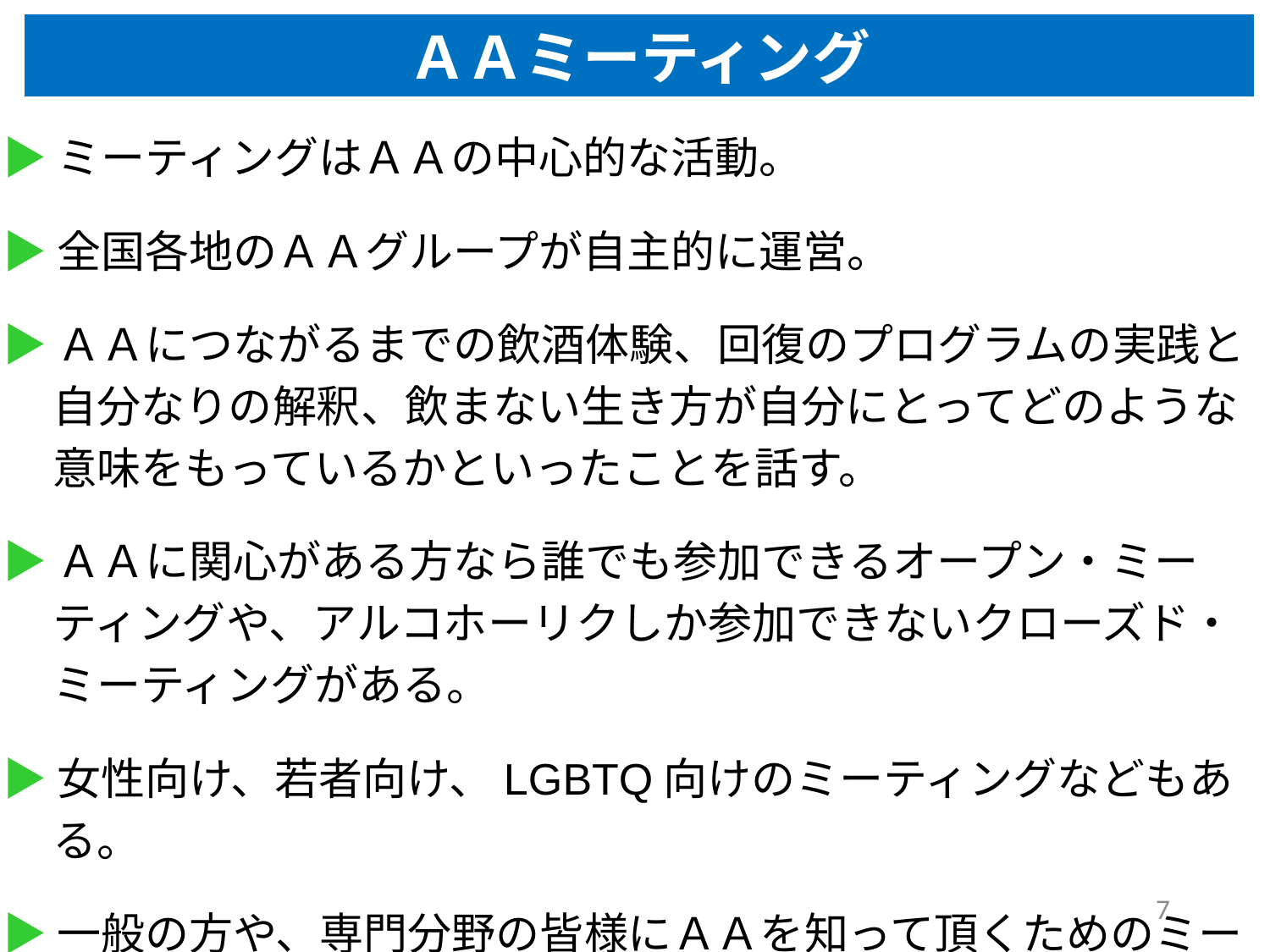

# ＡＡミーティング
▶ミーティングはＡＡの中心的な活動。
▶全国各地のＡＡグループが自主的に運営。
▶ＡＡにつながるまでの飲酒体験、回復のプログラムの実践と自分なりの解釈、飲まない生き方が自分にとってどのような意味をもっているかといったことを話す。
▶ＡＡに関心がある方なら誰でも参加できるオープン・ミーティングや、アルコホーリクしか参加できないクローズド・ミーティングがある。
▶女性向け、若者向け、LGBTQ向けのミーティングなどもある。
▶一般の方や、専門分野の皆様にＡＡを知って頂くためのミーティングやイベントも、休日などに各地で開催されている。

7